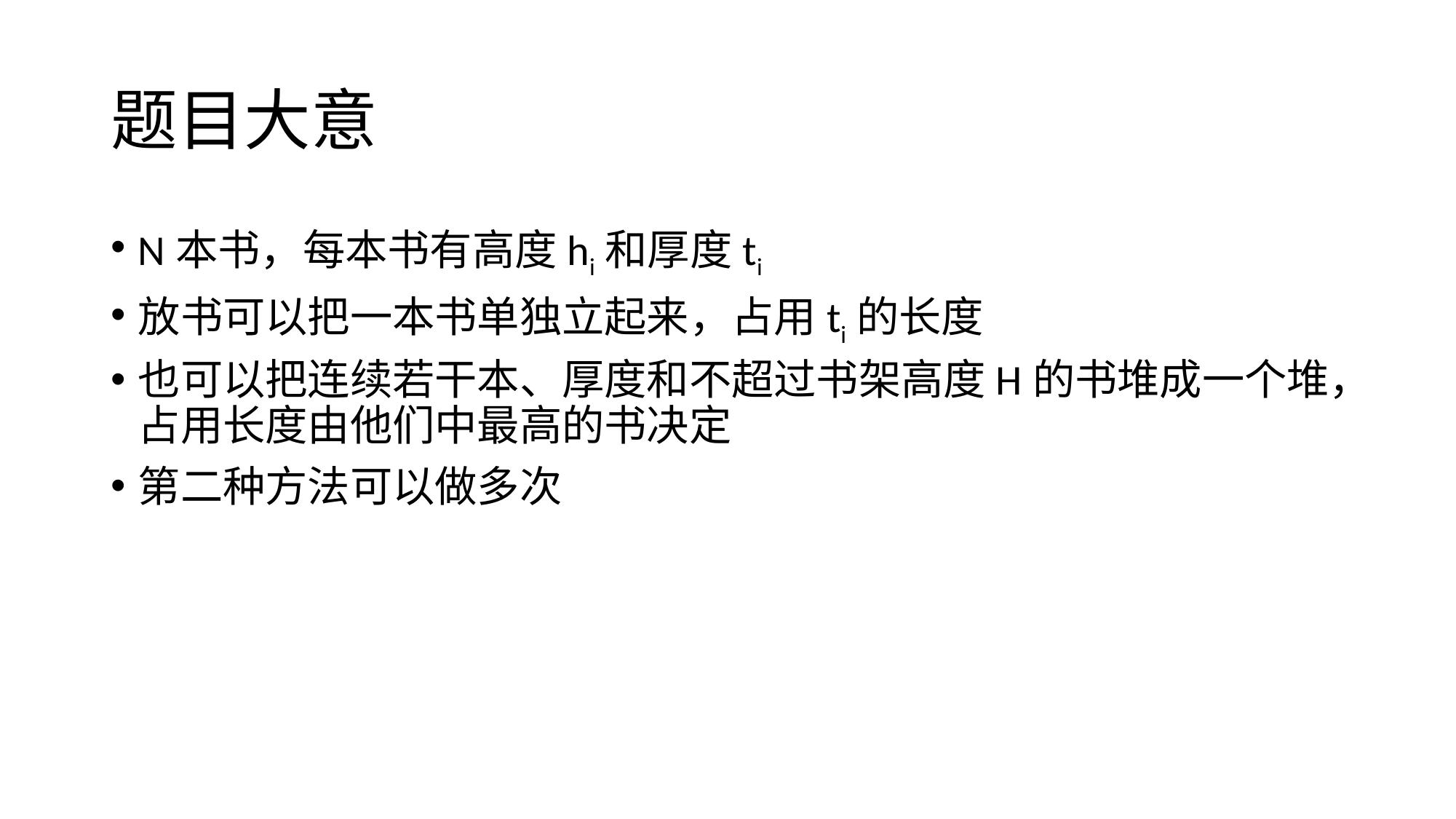

# 题目大意
N本书，每本书有高度hi和厚度ti
放书可以把一本书单独立起来，占用ti的长度
也可以把连续若干本、厚度和不超过书架高度H的书堆成一个堆，占用长度由他们中最高的书决定
第二种方法可以做多次